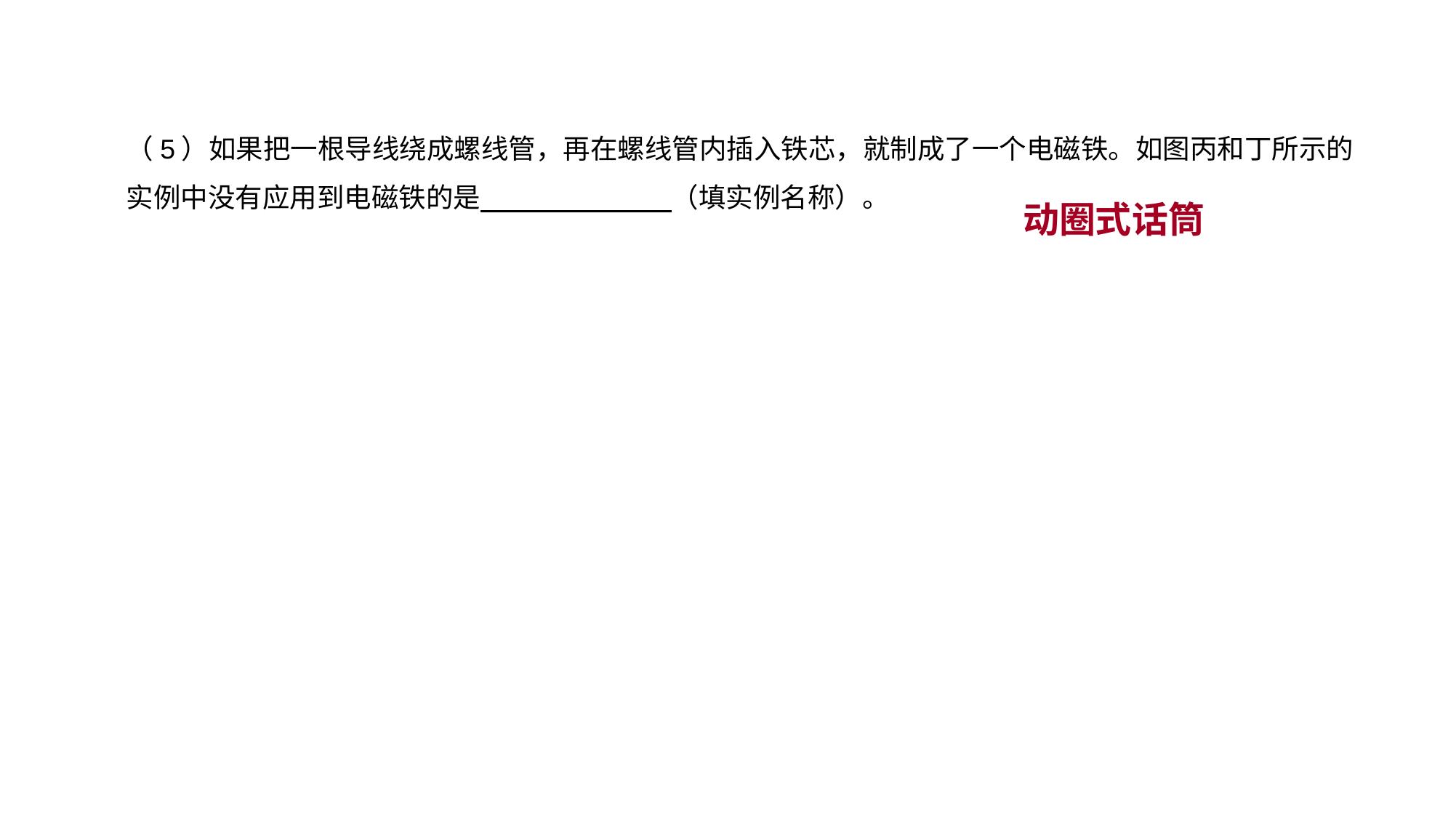

（5）如果把一根导线绕成螺线管，再在螺线管内插入铁芯，就制成了一个电磁铁。如图丙和丁所示的实例中没有应用到电磁铁的是　　　　　　　（填实例名称）。
动圈式话筒
实验突破 素养提升